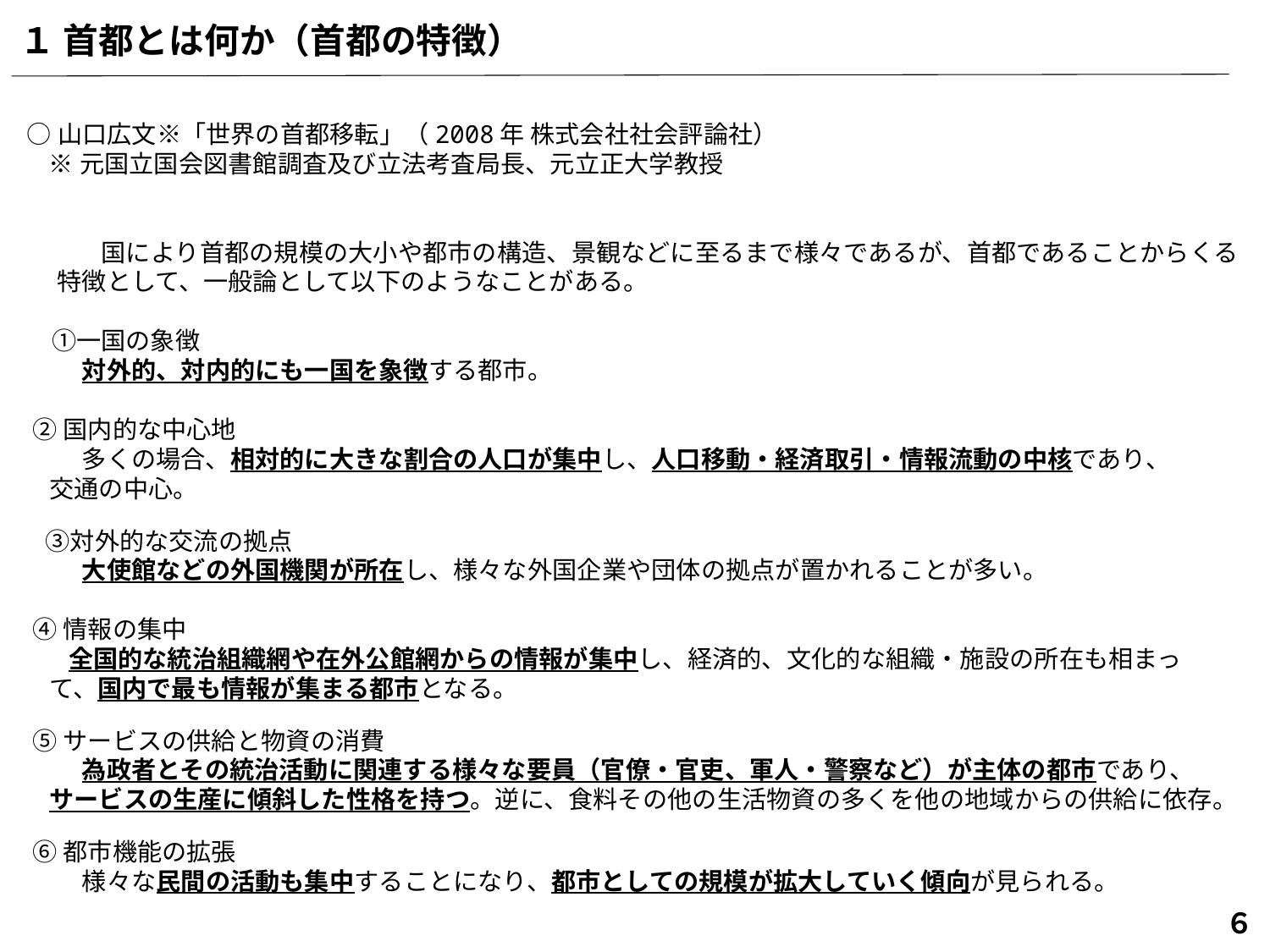

１ 首都とは何か（首都の特徴）
○山口広文※「世界の首都移転」（2008年 株式会社社会評論社）
    ※元国立国会図書館調査及び立法考査局長、元立正大学教授

　　　国により首都の規模の大小や都市の構造、景観などに至るまで様々であるが、首都であることからくる
　 特徴として、一般論として以下のようなことがある。

　①一国の象徴
　　 対外的、対内的にも一国を象徴する都市。

 ②国内的な中心地
　　 多くの場合、相対的に大きな割合の人口が集中し、人口移動・経済取引・情報流動の中核であり、
   交通の中心。

　③対外的な交流の拠点
　 　大使館などの外国機関が所在し、様々な外国企業や団体の拠点が置かれることが多い。

 ④情報の集中
  　全国的な統治組織網や在外公館網からの情報が集中し、経済的、文化的な組織・施設の所在も相まっ
   て、国内で最も情報が集まる都市となる。

 ⑤サービスの供給と物資の消費
　 　為政者とその統治活動に関連する様々な要員（官僚・官吏、軍人・警察など）が主体の都市であり、
   サービスの生産に傾斜した性格を持つ。逆に、食料その他の生活物資の多くを他の地域からの供給に依存。

 ⑥都市機能の拡張
　　 様々な民間の活動も集中することになり、都市としての規模が拡大していく傾向が見られる。
６